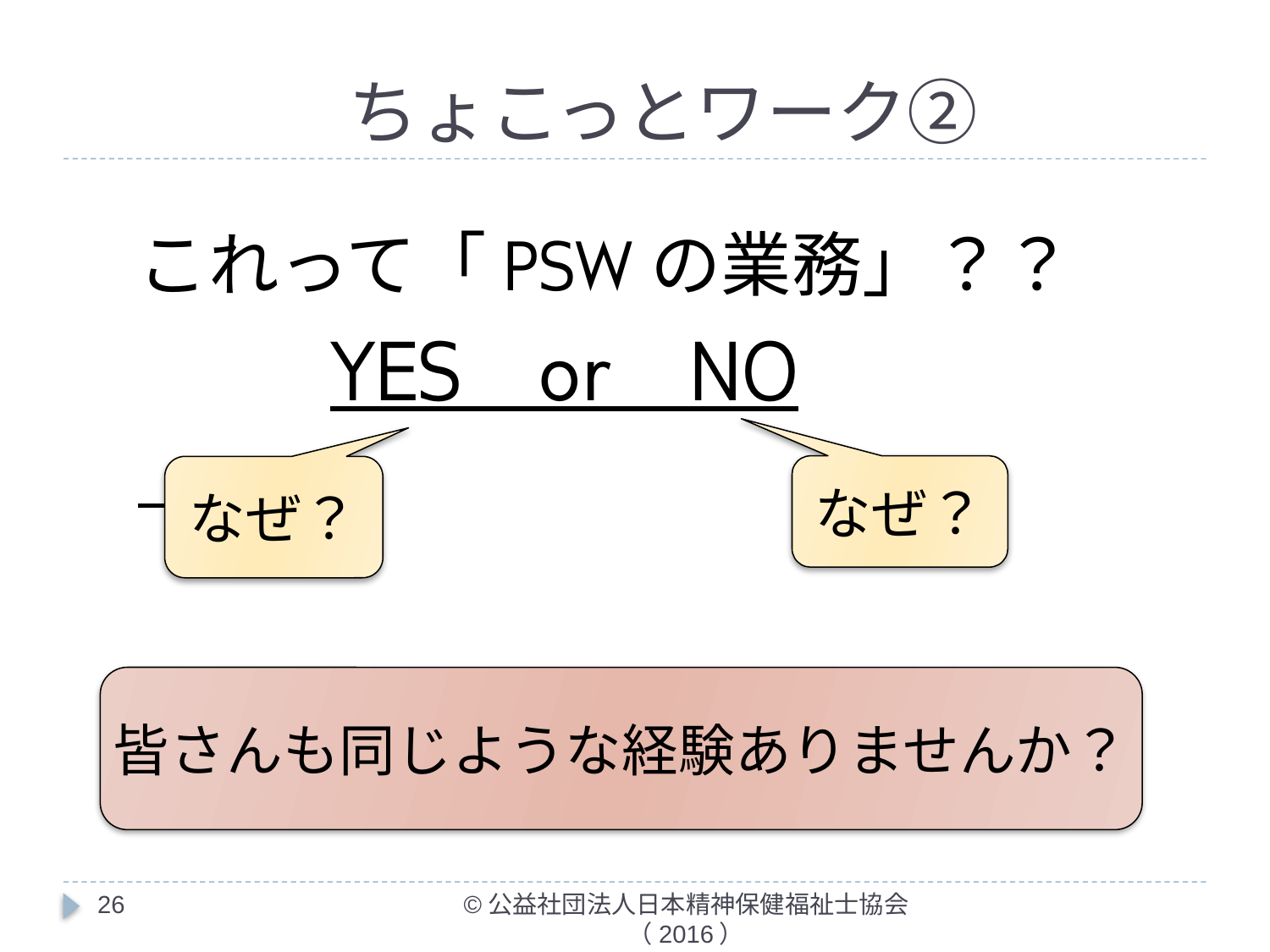

# ちょこっとワーク②
これって「PSWの業務」？？
            　YES   or   NO

なぜ？
なぜ？
皆さんも同じような経験ありませんか？
26
©公益社団法人日本精神保健福祉士協会（2016）